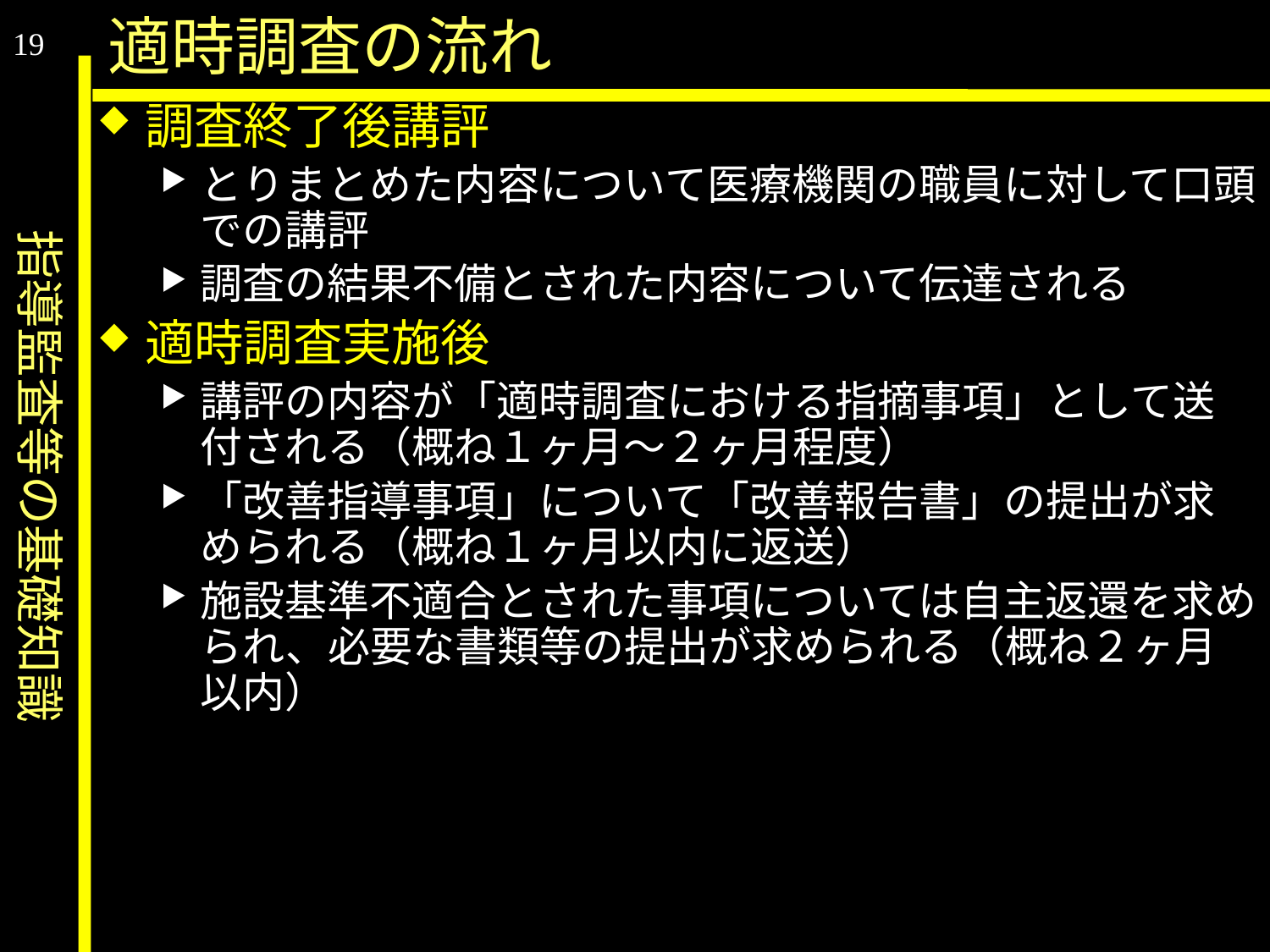

指導監査等の基礎知識
適時調査の流れ
19

調査終了後講評
とりまとめた内容について医療機関の職員に対して口頭での講評
調査の結果不備とされた内容について伝達される
適時調査実施後
講評の内容が「適時調査における指摘事項」として送付される（概ね１ヶ月～２ヶ月程度）
「改善指導事項」について「改善報告書」の提出が求められる（概ね１ヶ月以内に返送）
施設基準不適合とされた事項については自主返還を求められ、必要な書類等の提出が求められる（概ね２ヶ月以内）